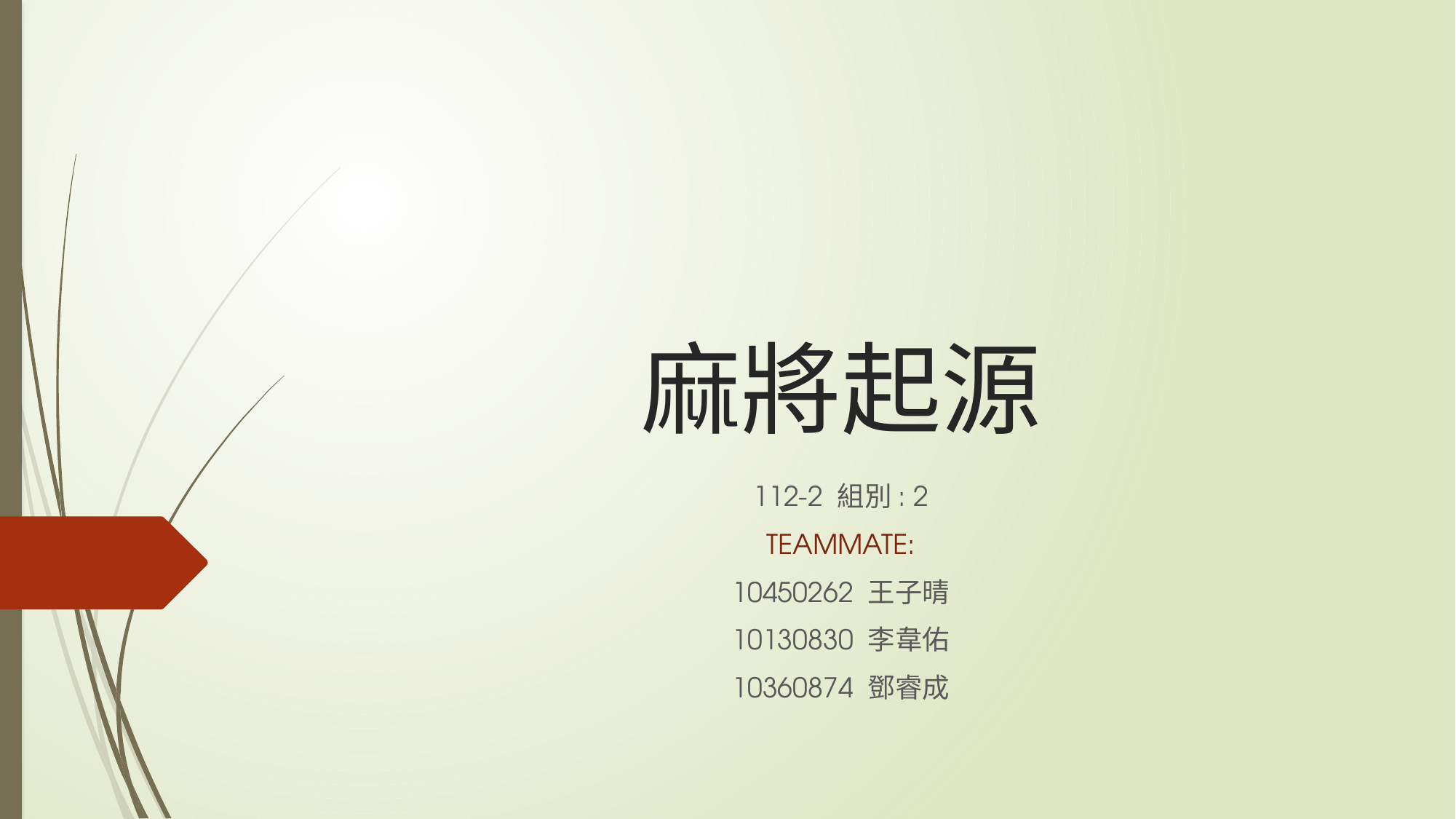

# 麻將起源
112-2 組別: 2
TEAMMATE:
10450262 王子晴
10130830 李韋佑
10360874 鄧睿成